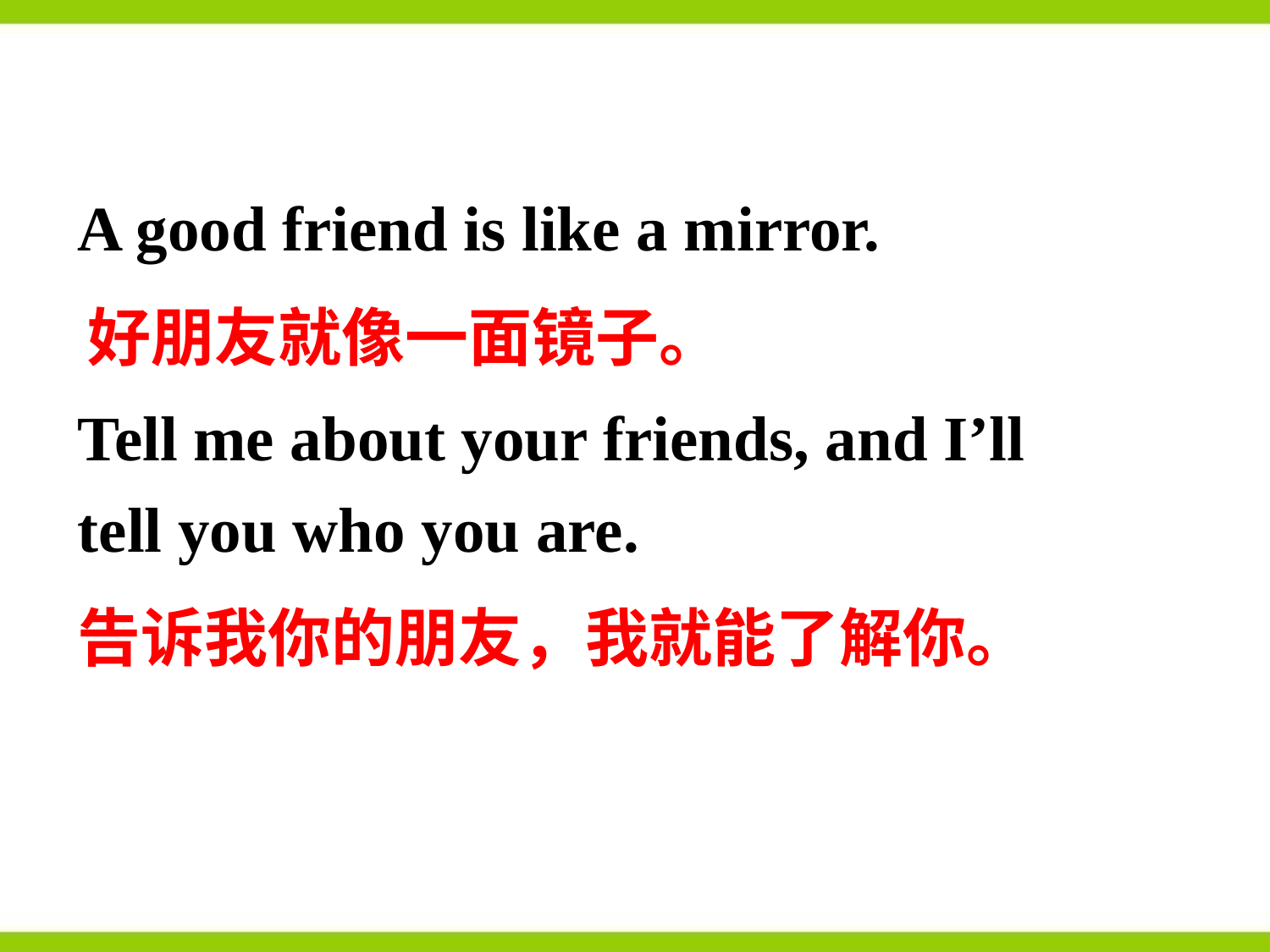

A good friend is like a mirror.
好朋友就像一面镜子。
Tell me about your friends, and I’ll tell you who you are.
告诉我你的朋友，我就能了解你。